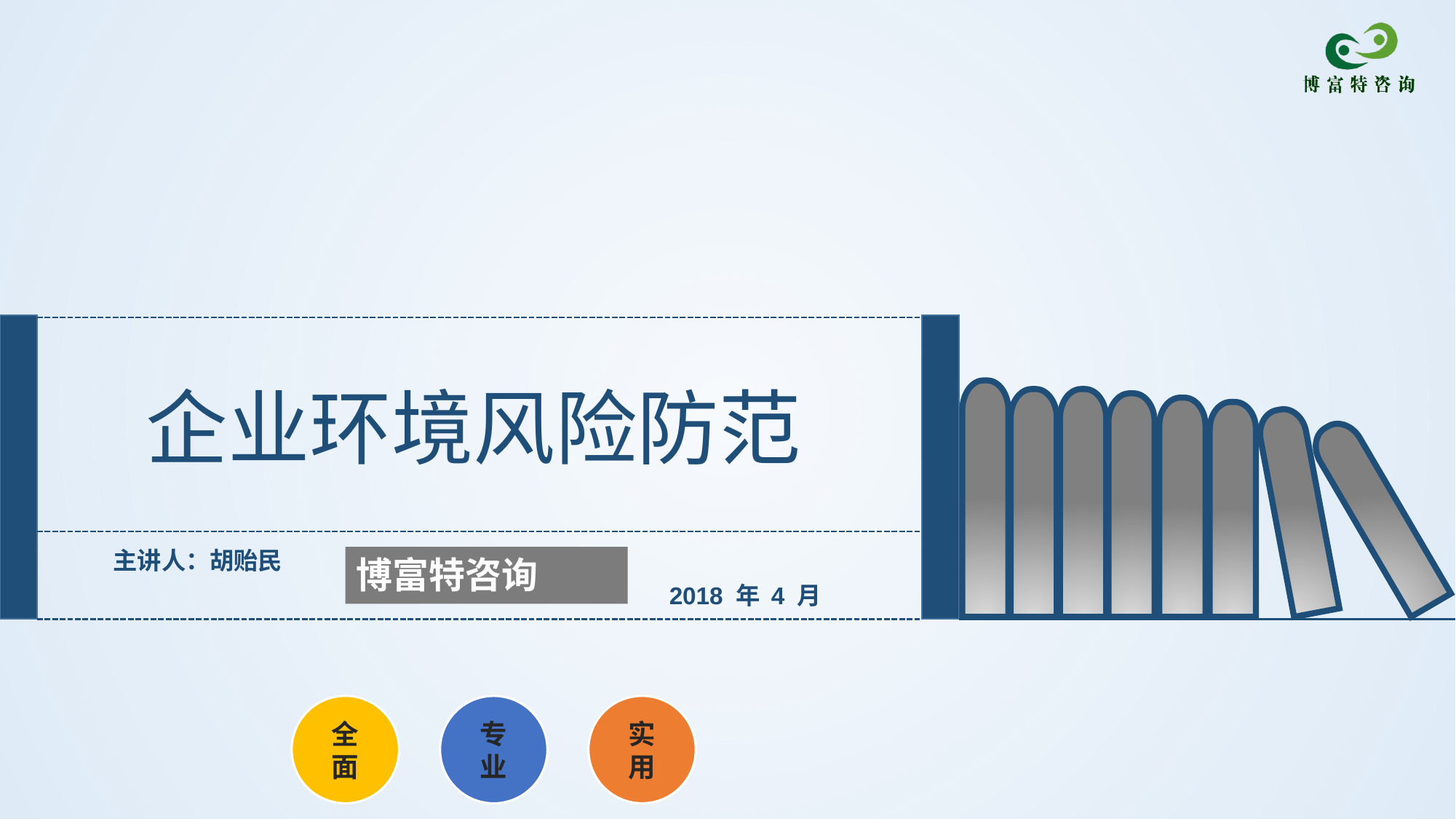

企业环境风险防范

主讲人：胡贻民
博富特咨询
2018 年 4 月
全面
实用
专业